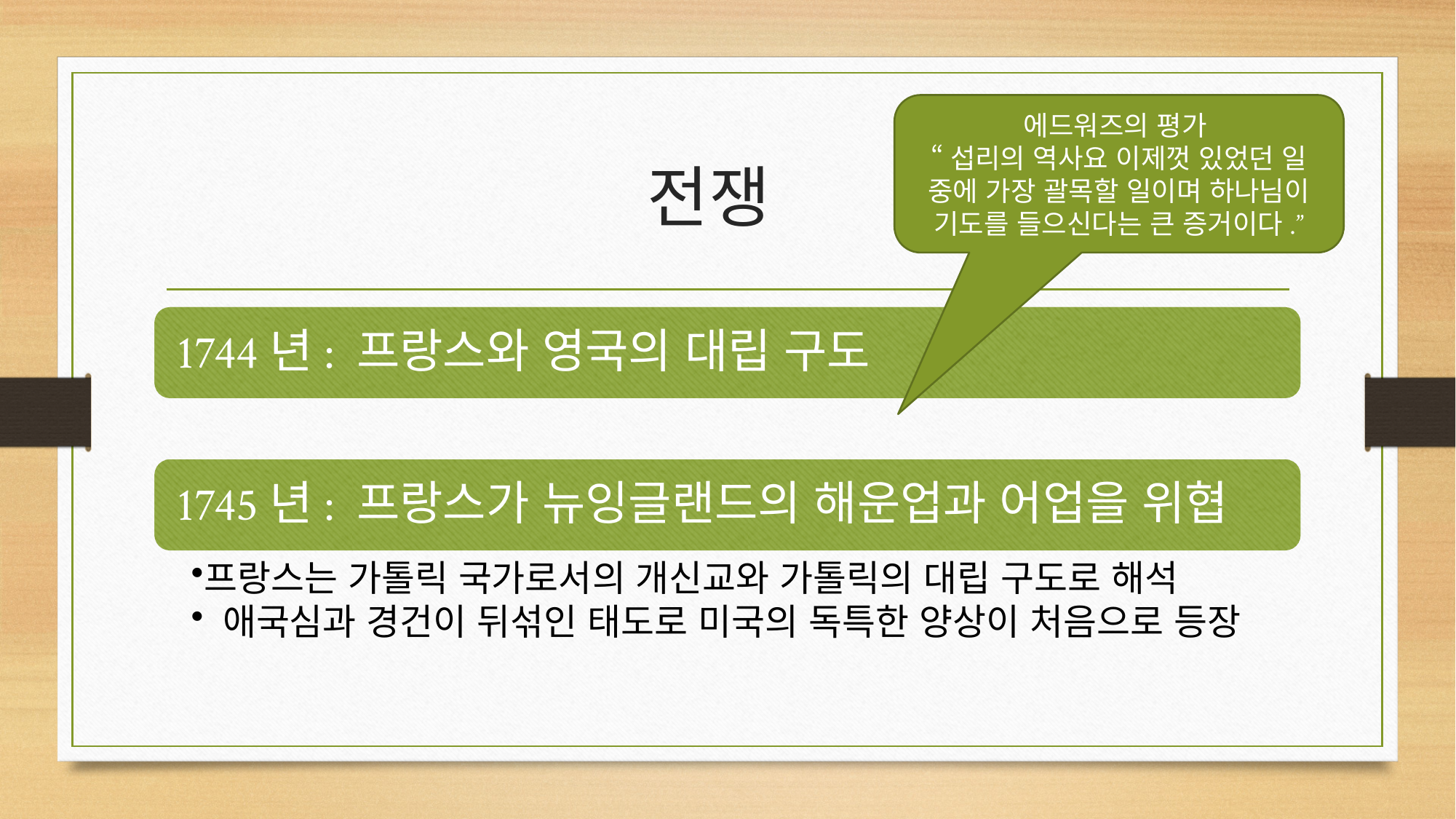

에드워즈의 평가
“섭리의 역사요 이제껏 있었던 일 중에 가장 괄목할 일이며 하나님이 기도를 들으신다는 큰 증거이다.”
# 전쟁
1744년: 프랑스와 영국의 대립 구도

1745년: 프랑스가 뉴잉글랜드의 해운업과 어업을 위협
프랑스는 가톨릭 국가로서의 개신교와 가톨릭의 대립 구도로 해석
 애국심과 경건이 뒤섞인 태도로 미국의 독특한 양상이 처음으로 등장